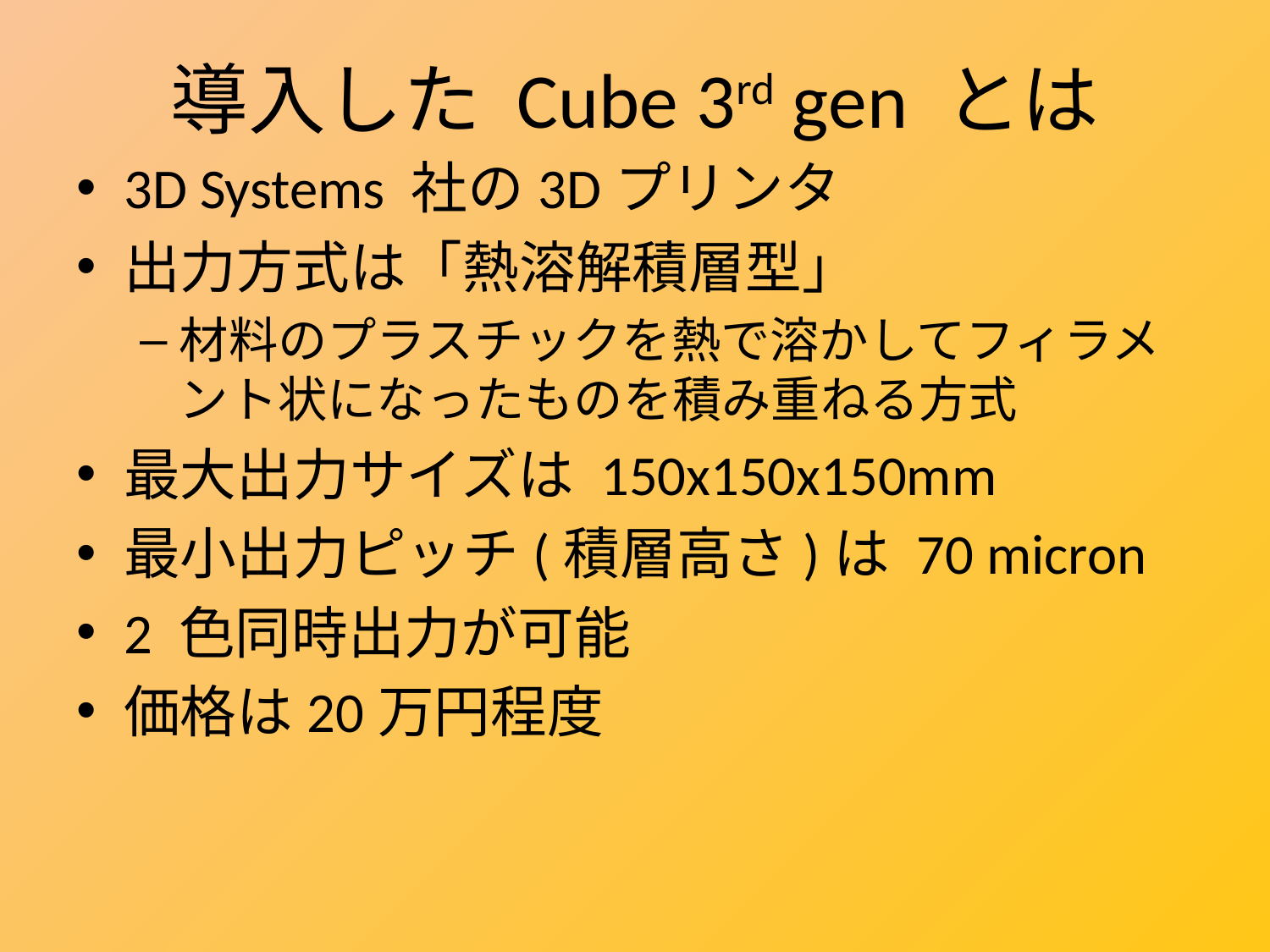

# 導入した Cube 3rd gen とは
3D Systems 社の3Dプリンタ
出力方式は「熱溶解積層型」
材料のプラスチックを熱で溶かしてフィラメント状になったものを積み重ねる方式
最大出力サイズは 150x150x150mm
最小出力ピッチ(積層高さ)は 70 micron
2 色同時出力が可能
価格は20万円程度